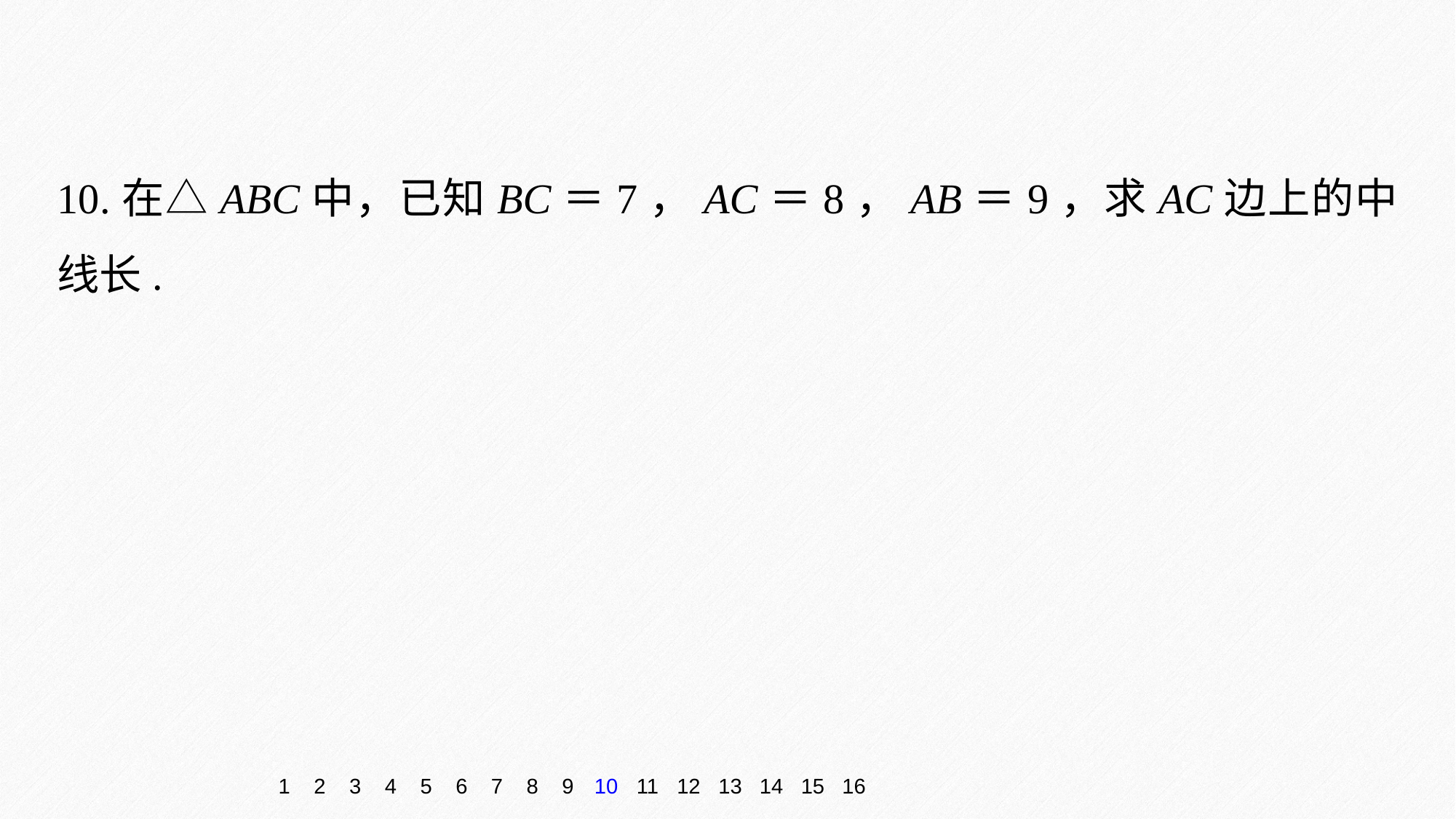

10.在△ABC中，已知BC＝7，AC＝8，AB＝9，求AC边上的中线长.
1
2
3
4
5
6
7
8
9
10
11
12
13
14
15
16